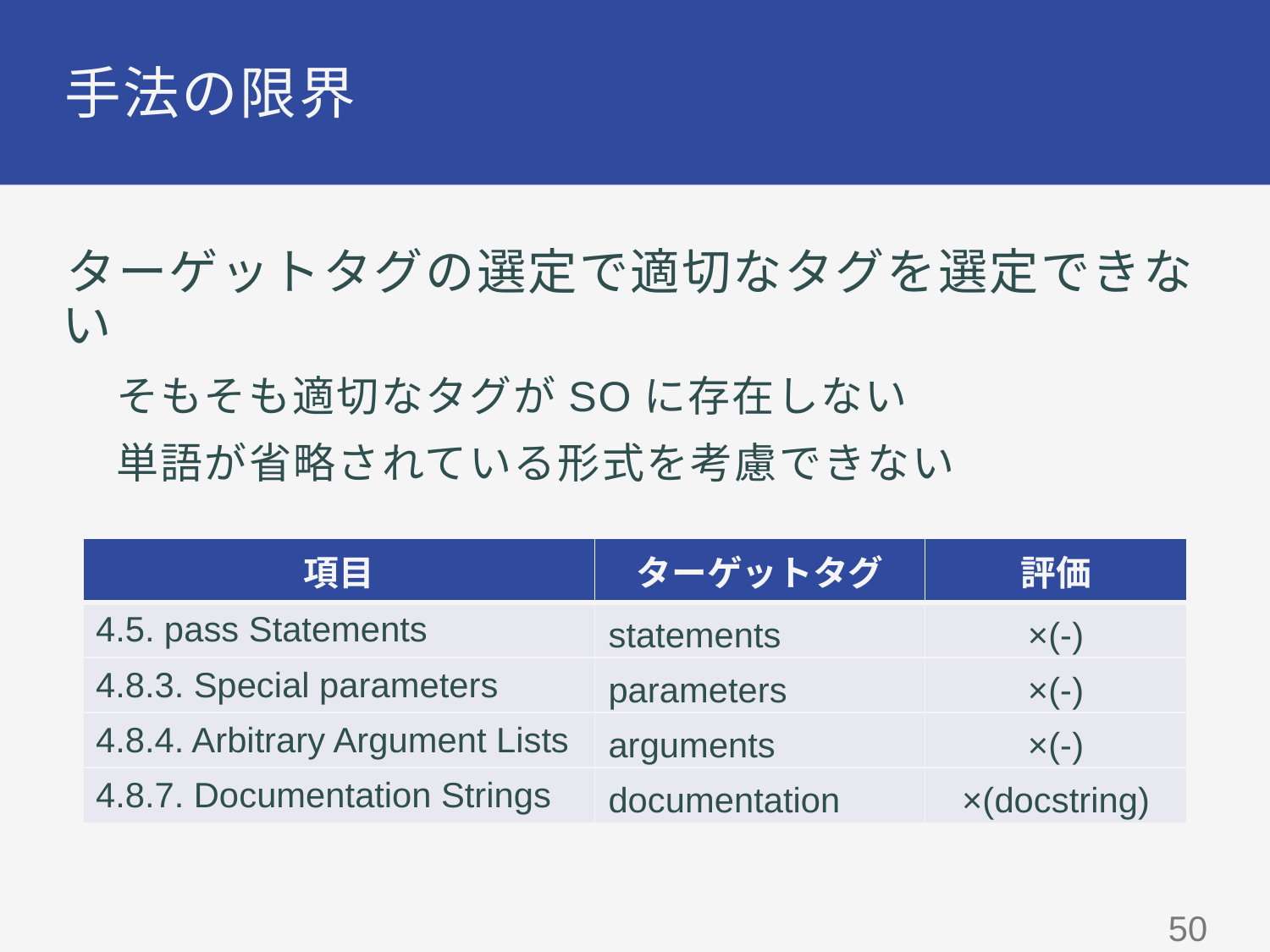

# 手法の限界
ターゲットタグの選定で適切なタグを選定できない
そもそも適切なタグがSOに存在しない
単語が省略されている形式を考慮できない

| 項目 | ターゲットタグ | 評価 |
| --- | --- | --- |
| 4.5. pass Statements | statements | ×(-) |
| 4.8.3. Special parameters | parameters | ×(-) |
| 4.8.4. Arbitrary Argument Lists | arguments | ×(-) |
| 4.8.7. Documentation Strings | documentation | ×(docstring) |
50